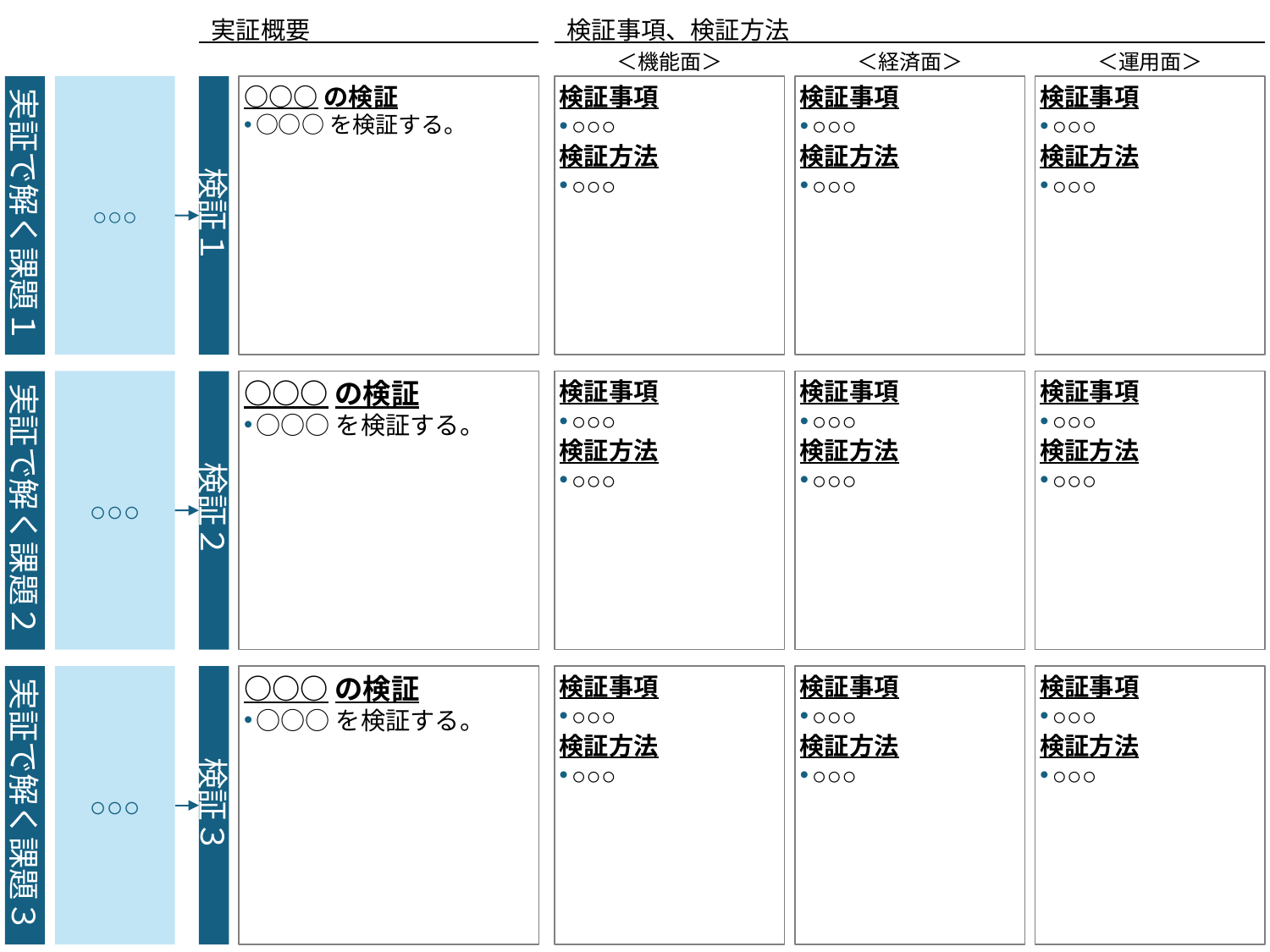

実証概要
検証事項、検証方法
＜機能面＞
＜経済面＞
＜運用面＞
○○○
○○○の検証
○○○を検証する。
検証事項
○○○
検証方法
○○○
検証事項
○○○
検証方法
○○○
検証事項
○○○
検証方法
○○○
実証で解く課題１
検証１
○○○
○○○の検証
○○○を検証する。
検証事項
○○○
検証方法
○○○
検証事項
○○○
検証方法
○○○
検証事項
○○○
検証方法
○○○
実証で解く課題２
検証２
○○○
○○○の検証
○○○を検証する。
検証事項
○○○
検証方法
○○○
検証事項
○○○
検証方法
○○○
検証事項
○○○
検証方法
○○○
実証で解く課題３
検証３